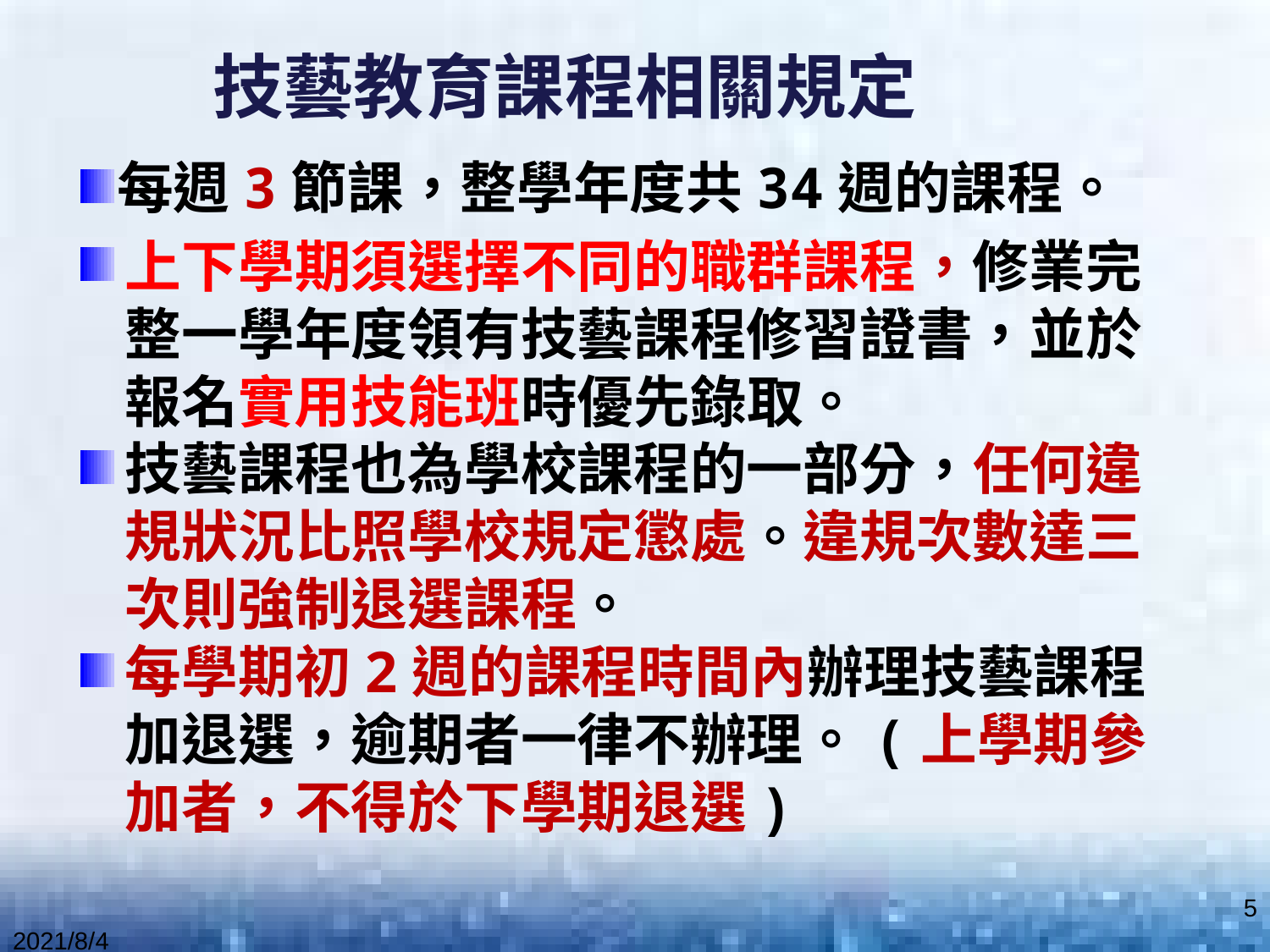

技藝教育課程相關規定
每週3節課，整學年度共34週的課程。
上下學期須選擇不同的職群課程，修業完整一學年度領有技藝課程修習證書，並於報名實用技能班時優先錄取。
技藝課程也為學校課程的一部分，任何違規狀況比照學校規定懲處。違規次數達三次則強制退選課程。
每學期初2週的課程時間內辦理技藝課程加退選，逾期者一律不辦理。(上學期參加者，不得於下學期退選)

5
2021/8/4